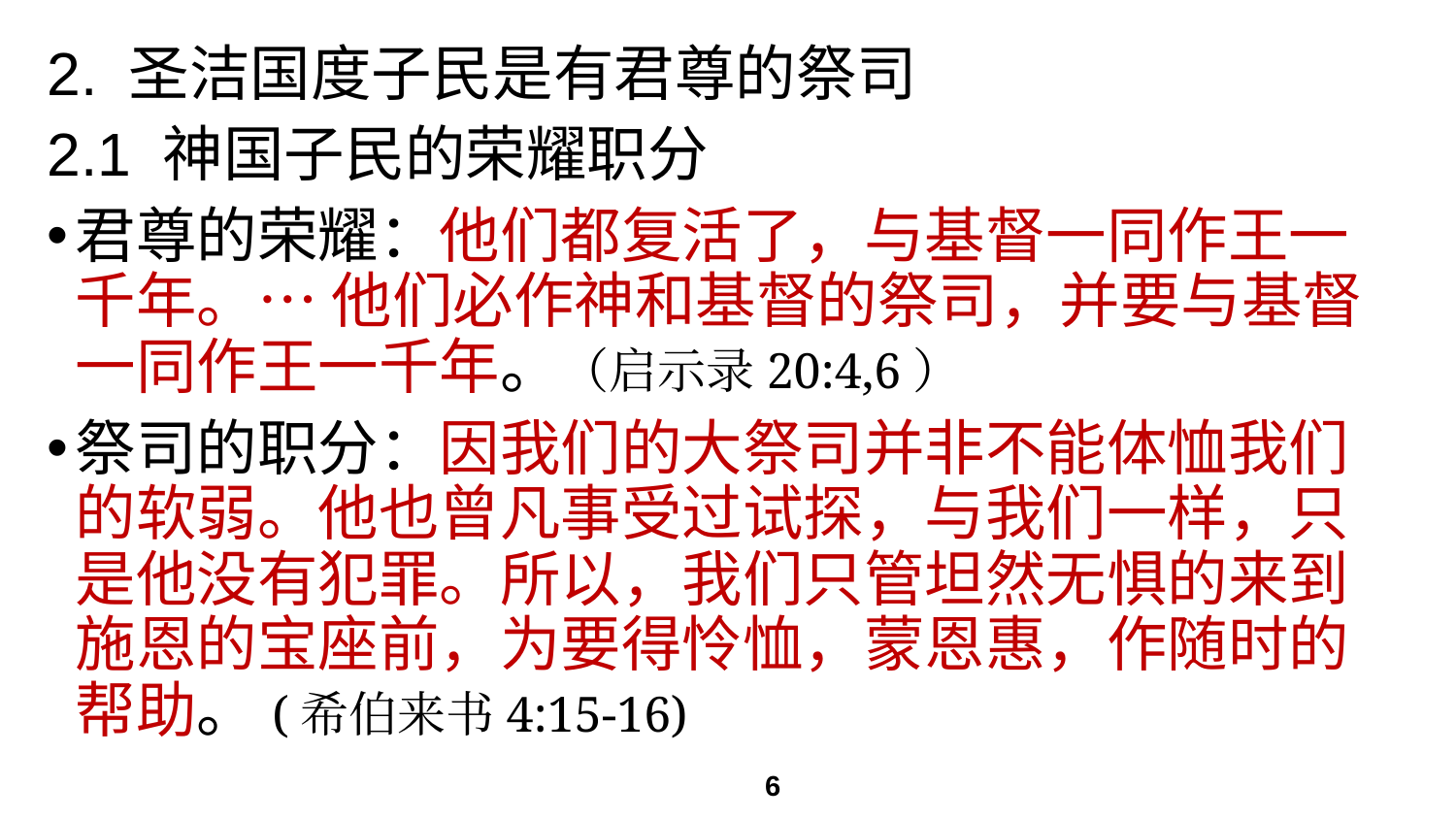

# 2. 圣洁国度子民是有君尊的祭司
2.1 神国子民的荣耀职分
君尊的荣耀：他们都复活了，与基督一同作王一千年。… 他们必作神和基督的祭司，并要与基督一同作王一千年。（启示录20:4,6）
祭司的职分：因我们的大祭司并非不能体恤我们的软弱。他也曾凡事受过试探，与我们一样，只是他没有犯罪。所以，我们只管坦然无惧的来到施恩的宝座前，为要得怜恤，蒙恩惠，作随时的帮助。(希伯来书4:15-16)
6